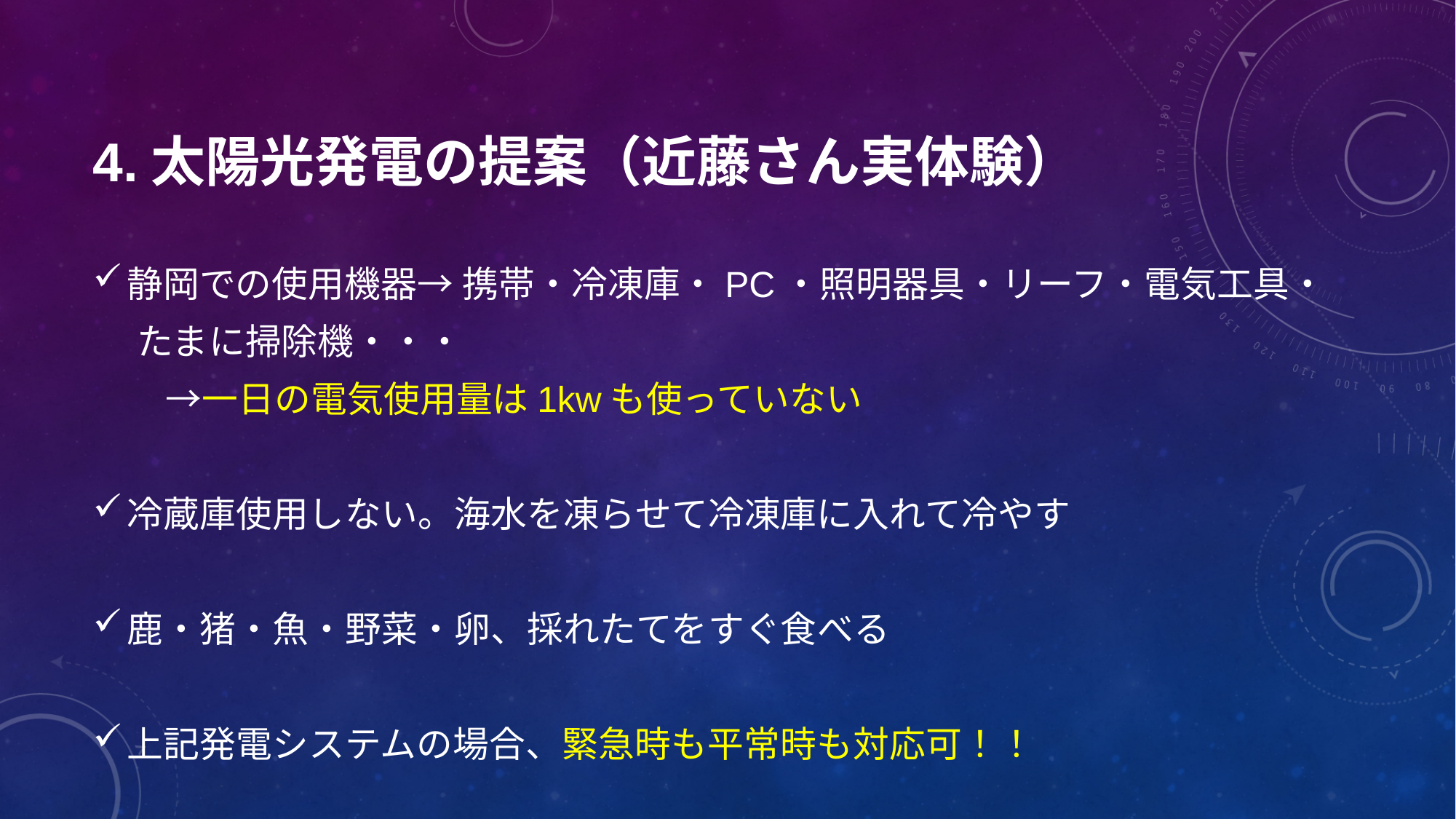

# 4.太陽光発電の提案（近藤さん実体験）
静岡での使用機器→ 携帯・冷凍庫・PC・照明器具・リーフ・電気工具・
　 たまに掃除機・・・
　　→一日の電気使用量は1kwも使っていない

冷蔵庫使用しない。海水を凍らせて冷凍庫に入れて冷やす

鹿・猪・魚・野菜・卵、採れたてをすぐ食べる

上記発電システムの場合、緊急時も平常時も対応可！！